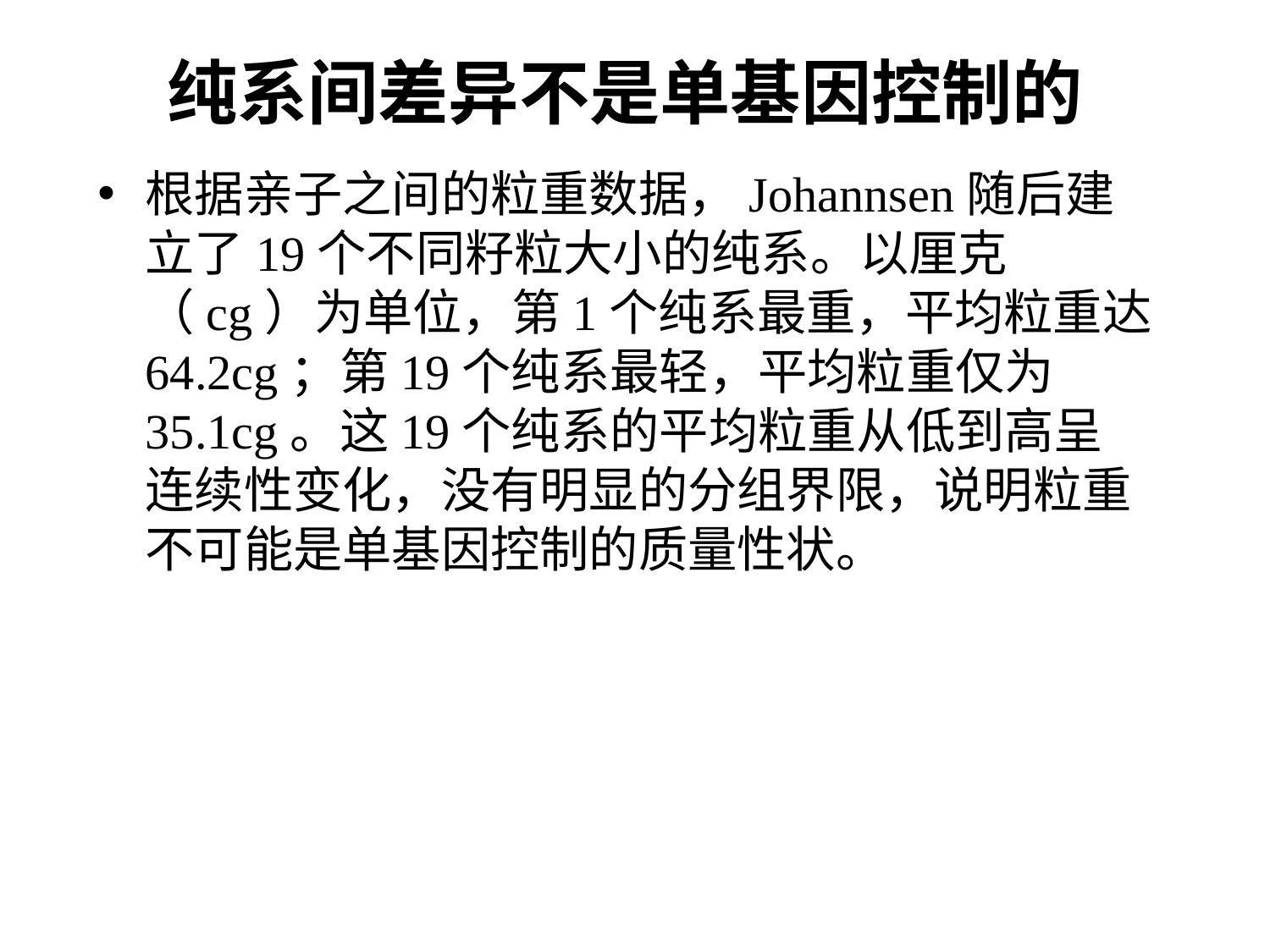

# 纯系间差异不是单基因控制的
根据亲子之间的粒重数据，Johannsen随后建立了19个不同籽粒大小的纯系。以厘克（cg）为单位，第1个纯系最重，平均粒重达64.2cg；第19个纯系最轻，平均粒重仅为35.1cg。这19个纯系的平均粒重从低到高呈连续性变化，没有明显的分组界限，说明粒重不可能是单基因控制的质量性状。